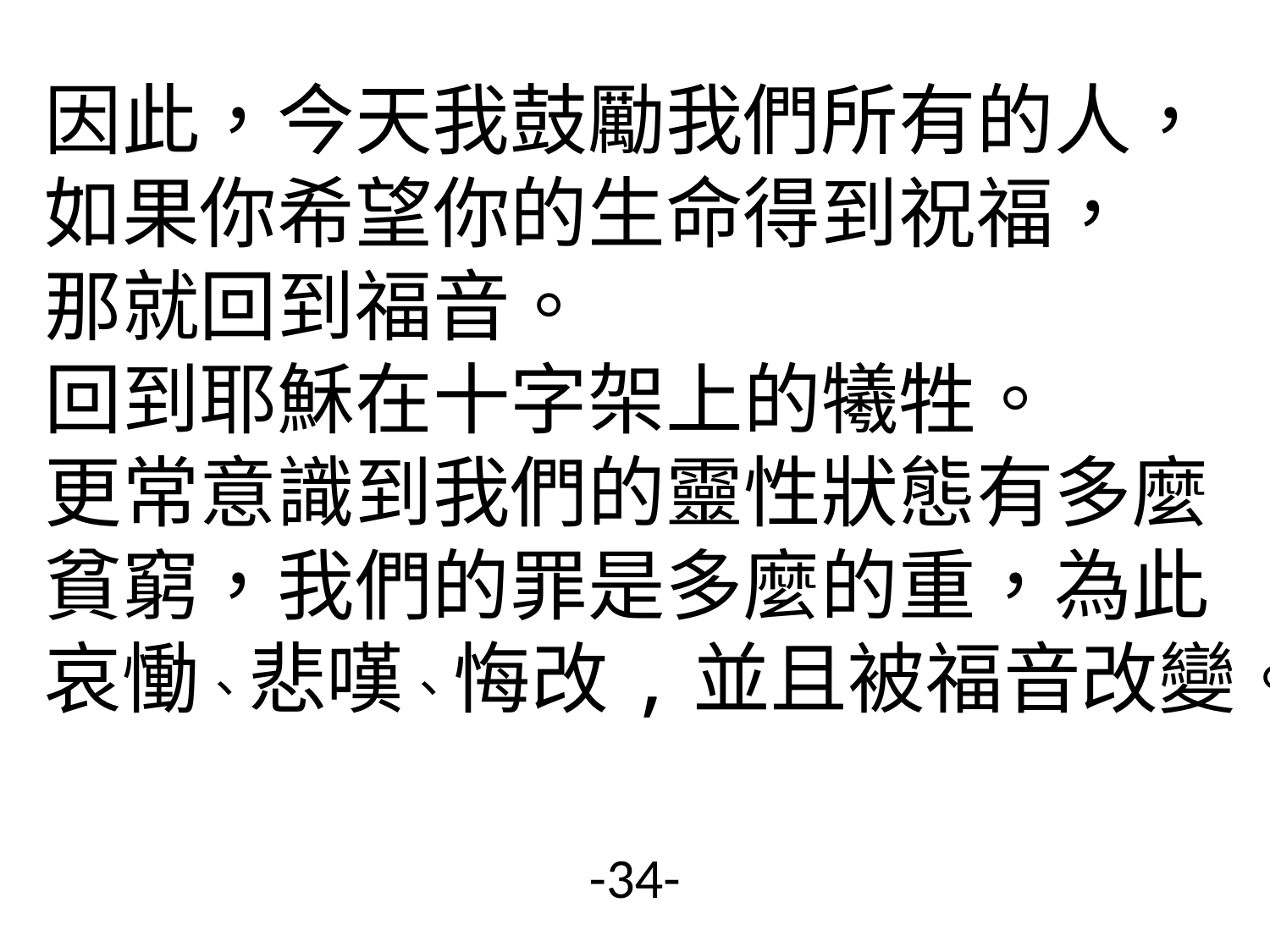

# 因此，今天我鼓勵我們所有的人，如果你希望你的生命得到祝福， 那就回到福音。 回到耶穌在十字架上的犧牲。 更常意識到我們的靈性狀態有多麼貧窮，我們的罪是多麼的重，為此哀慟、悲嘆、悔改,並且被福音改變。
-34-